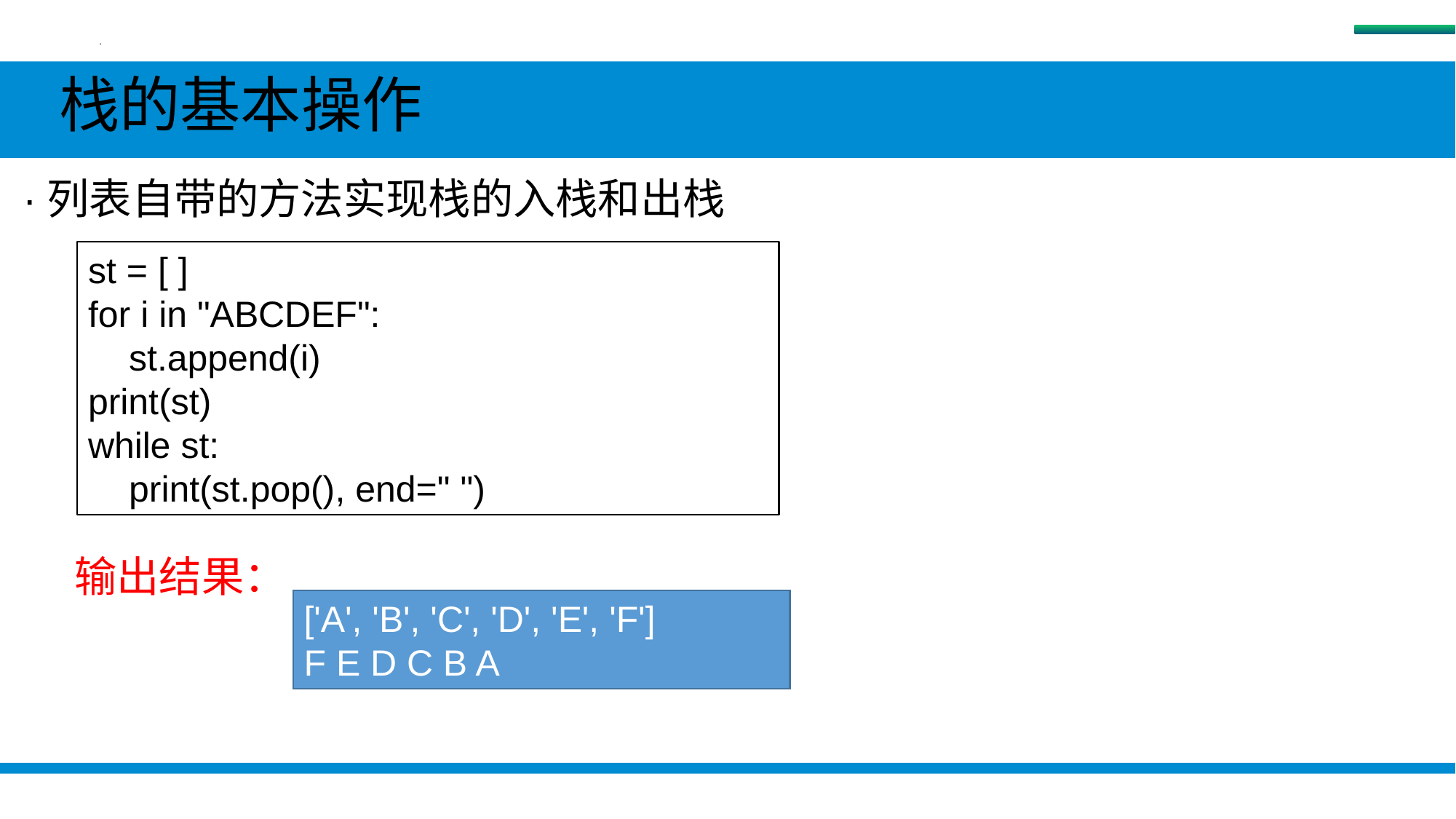

栈

  栈的基本操作
 ·列表自带的方法实现栈的入栈和出栈
st = [ ]
for i in "ABCDEF":
    st.append(i)
print(st)
while st:
    print(st.pop(), end=" ")
输出结果：
['A', 'B', 'C', 'D', 'E', 'F']
F E D C B A
#